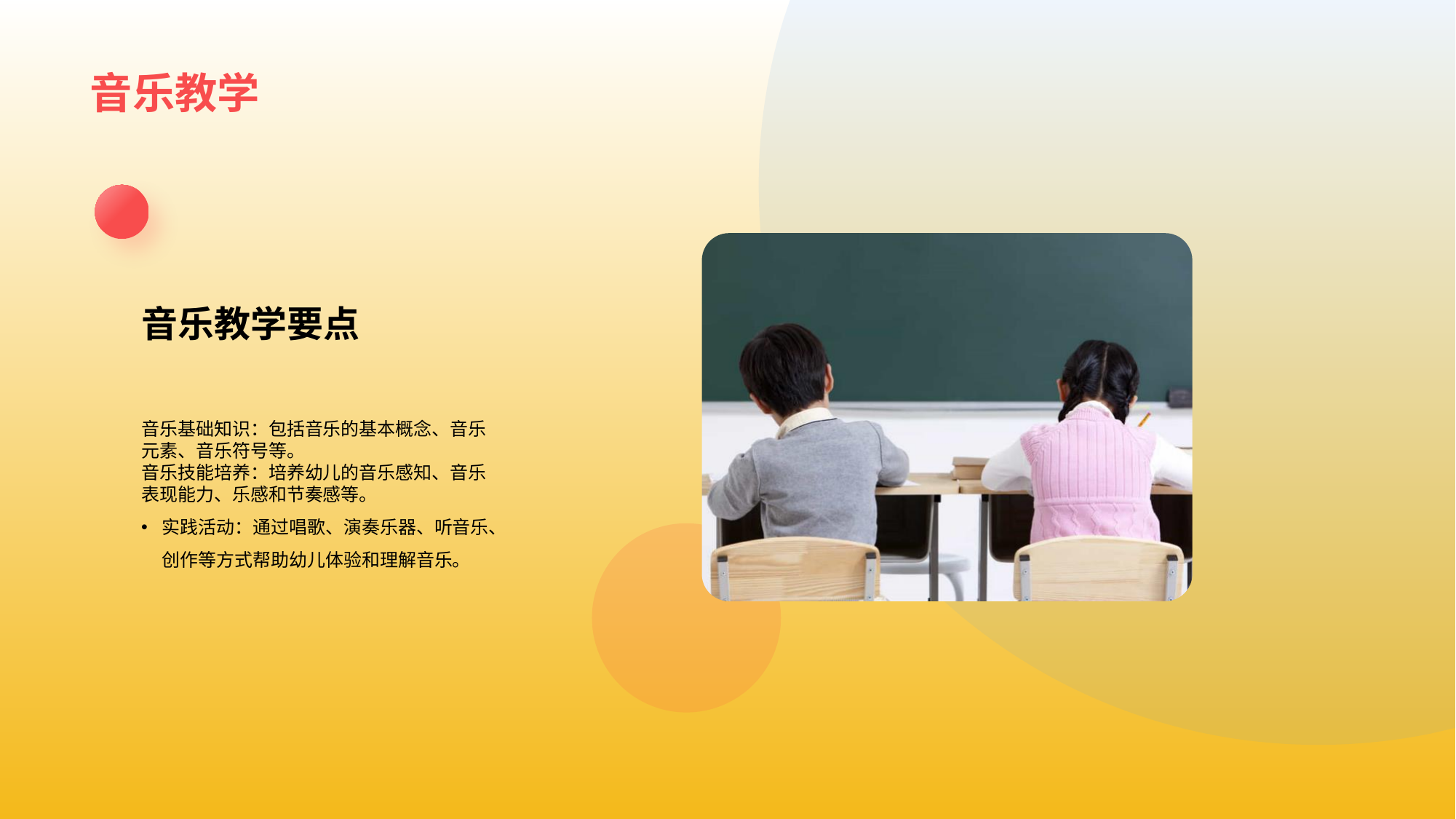

# 音 乐教学

音乐教 学要点
音乐基础知识：包括音乐的基本概念、音乐元素、音乐符 号等。
音乐技能培养：培养幼儿的音乐感知、音乐表现能力、乐感和节奏感等。
实践活动：通过唱歌、演奏乐器、听音乐、创作等方式帮助幼儿体验和理解音乐。